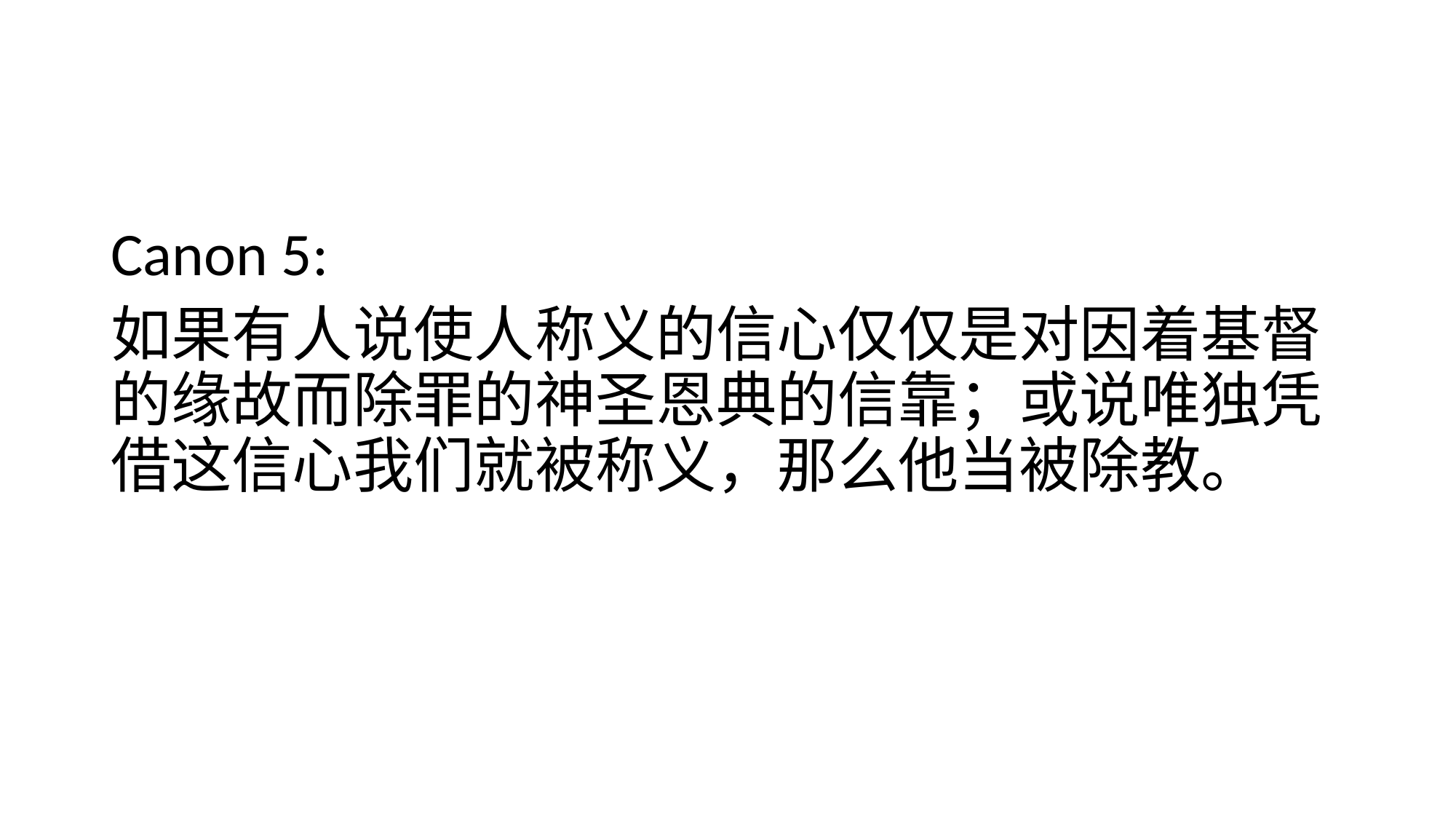

#
Canon 5:
如果有人说使人称义的信心仅仅是对因着基督的缘故而除罪的神圣恩典的信靠；或说唯独凭借这信心我们就被称义，那么他当被除教。